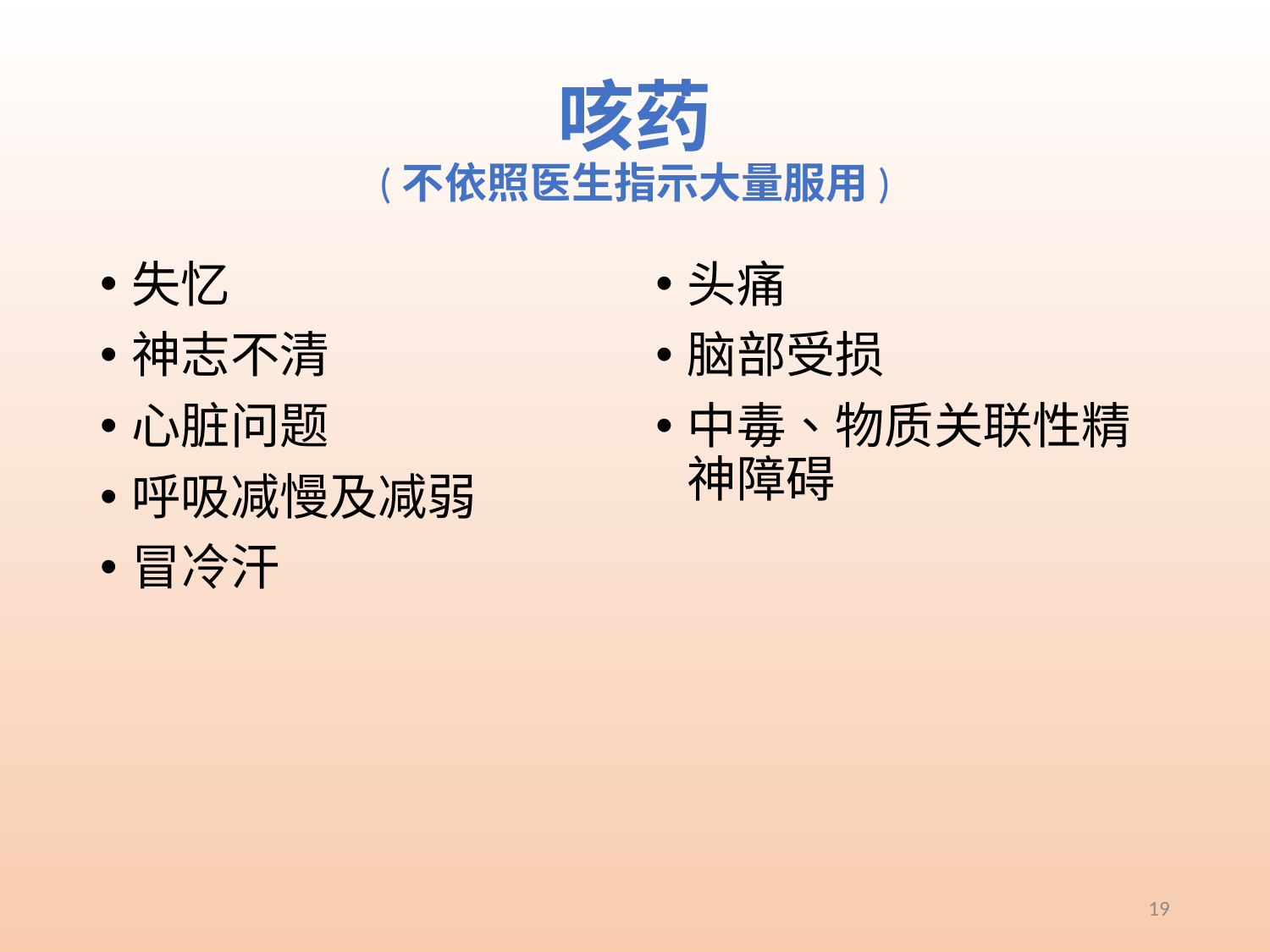

# 咳药 (不依照医生指示大量服用)
失忆
神志不清
心脏问题
呼吸减慢及减弱
冒冷汗

头痛
脑部受损
中毒、物质关联性精神障碍

19